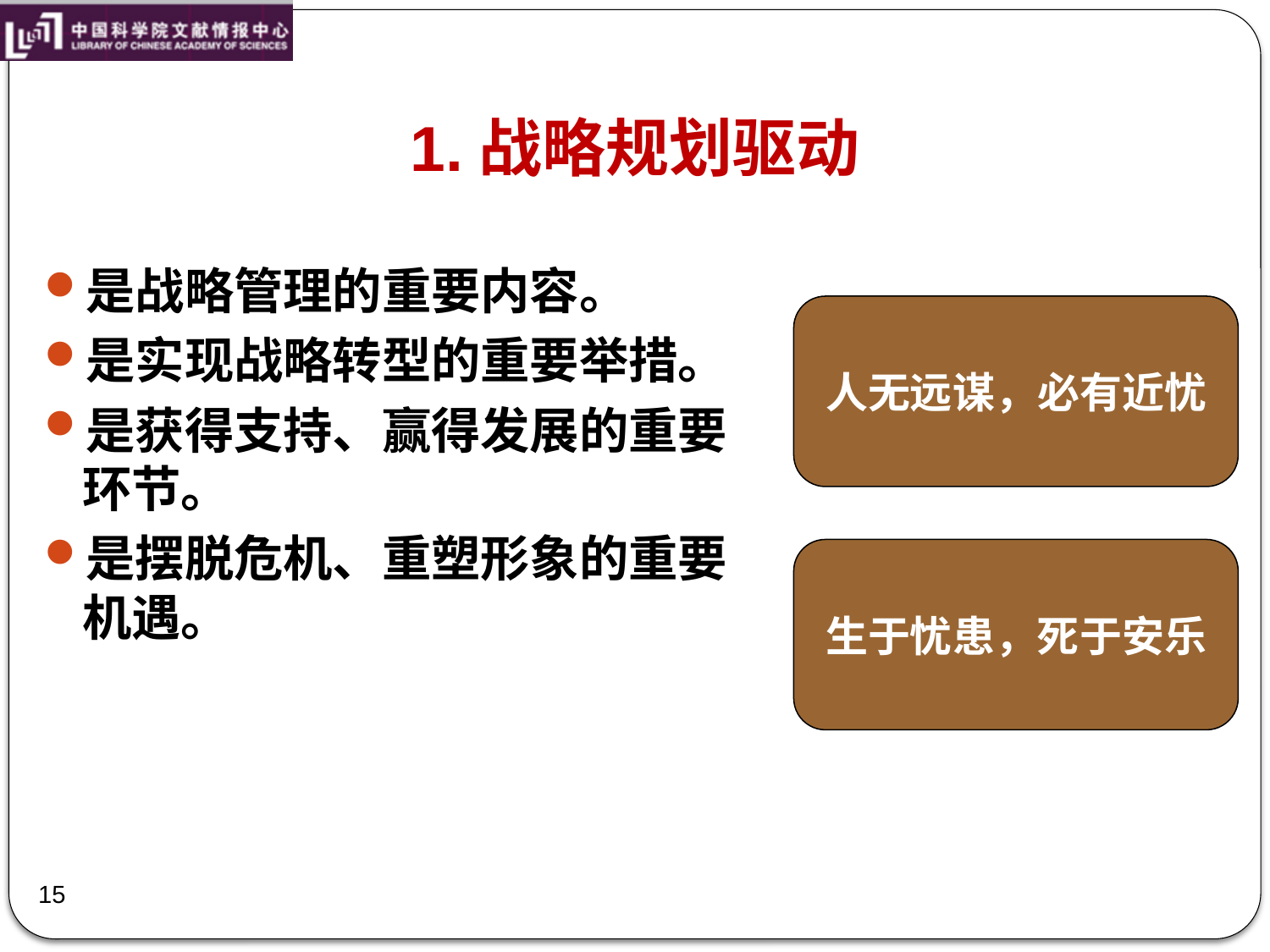

# 1.战略规划驱动
是战略管理的重要内容。
是实现战略转型的重要举措。
是获得支持、赢得发展的重要环节。
是摆脱危机、重塑形象的重要机遇。

人无远谋，必有近忧
生于忧患，死于安乐
15